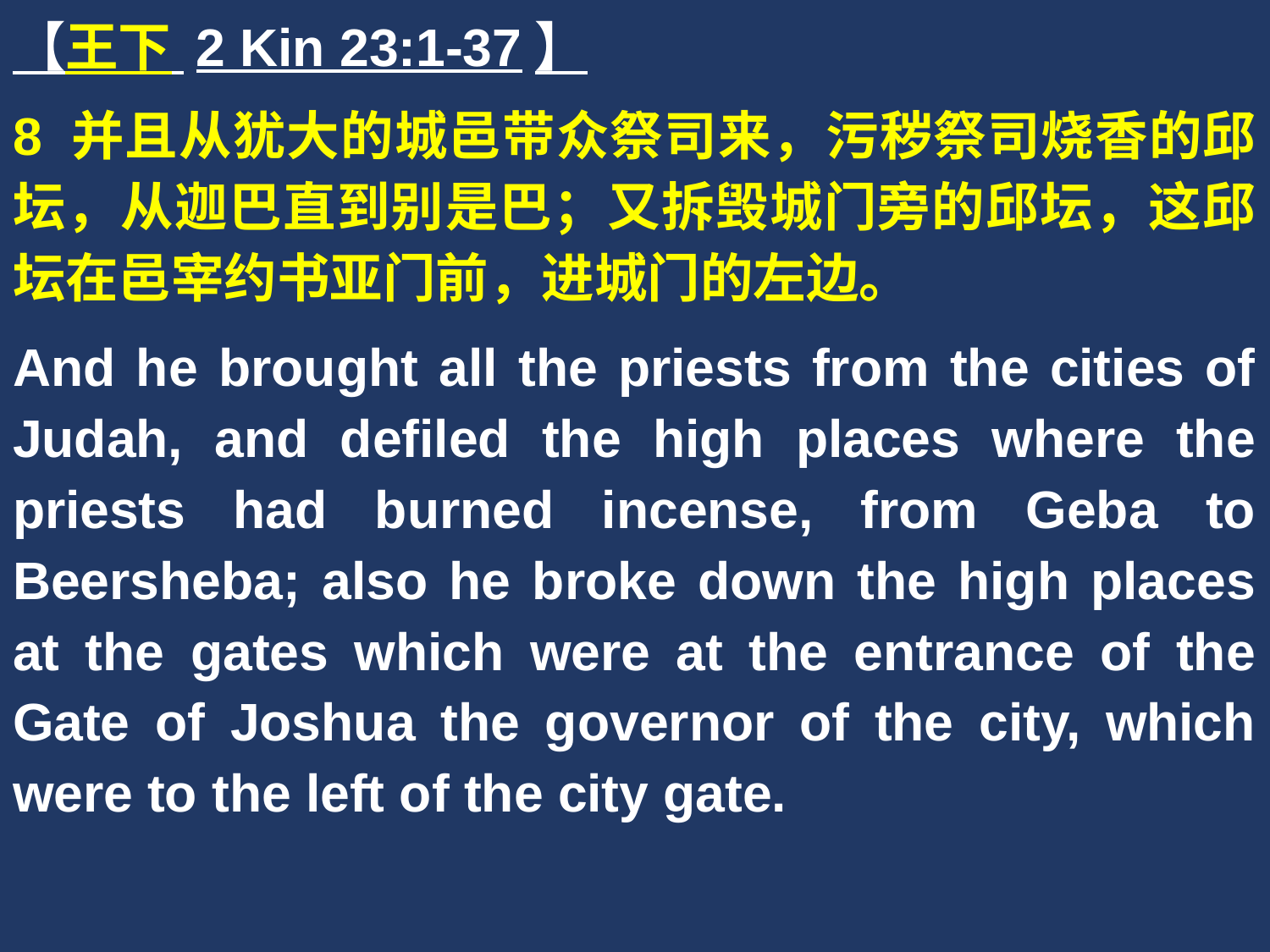

【王下 2 Kin 23:1-37】
8 并且从犹大的城邑带众祭司来，污秽祭司烧香的邱坛，从迦巴直到别是巴；又拆毁城门旁的邱坛，这邱坛在邑宰约书亚门前，进城门的左边。
And he brought all the priests from the cities of Judah, and defiled the high places where the priests had burned incense, from Geba to Beersheba; also he broke down the high places at the gates which were at the entrance of the Gate of Joshua the governor of the city, which were to the left of the city gate.